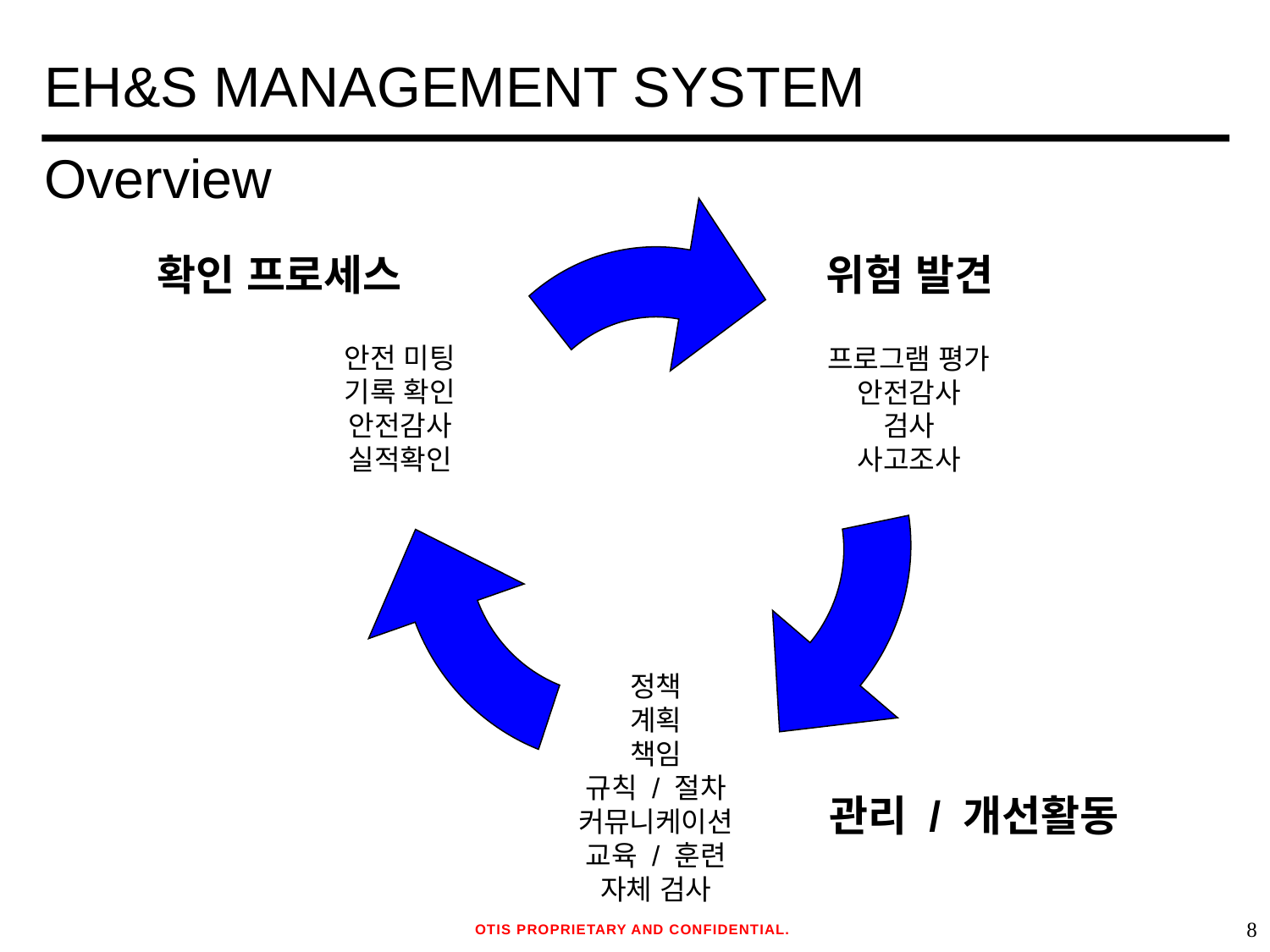

# EH&S MANAGEMENT SYSTEM
Overview
확인 프로세스
위험 발견

프로그램 평가
안전감사
검사
사고조사
안전 미팅
기록 확인
안전감사
실적확인

정책
계획
책임
규칙 / 절차
커뮤니케이션
교육 / 훈련
자체 검사
관리 / 개선활동
OTIS PROPRIETARY AND CONFIDENTIAL.
8